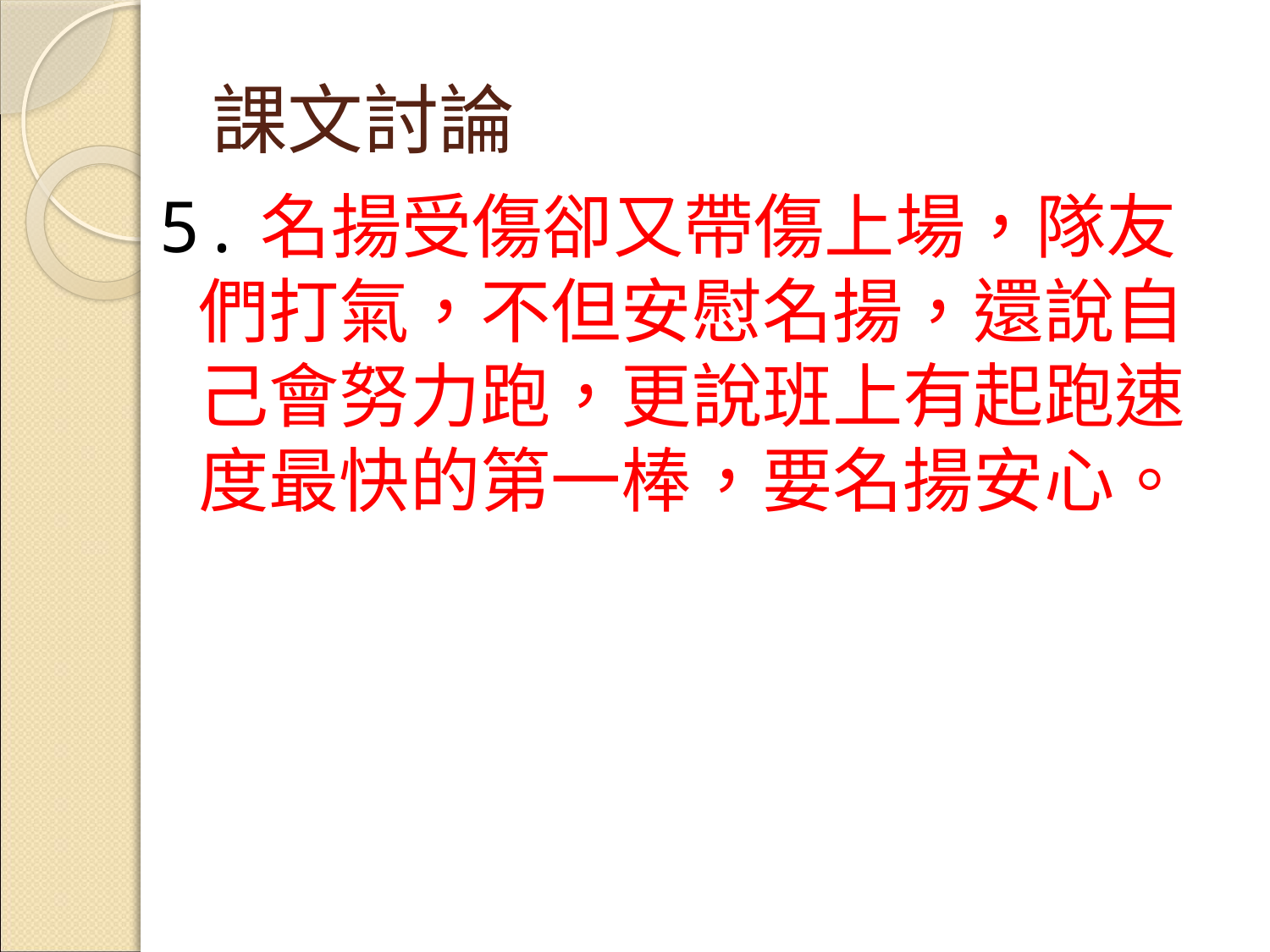

課文討論
5.名揚受傷卻又帶傷上場，隊友們打氣，不但安慰名揚，還說自己會努力跑，更說班上有起跑速度最快的第一棒，要名揚安心。